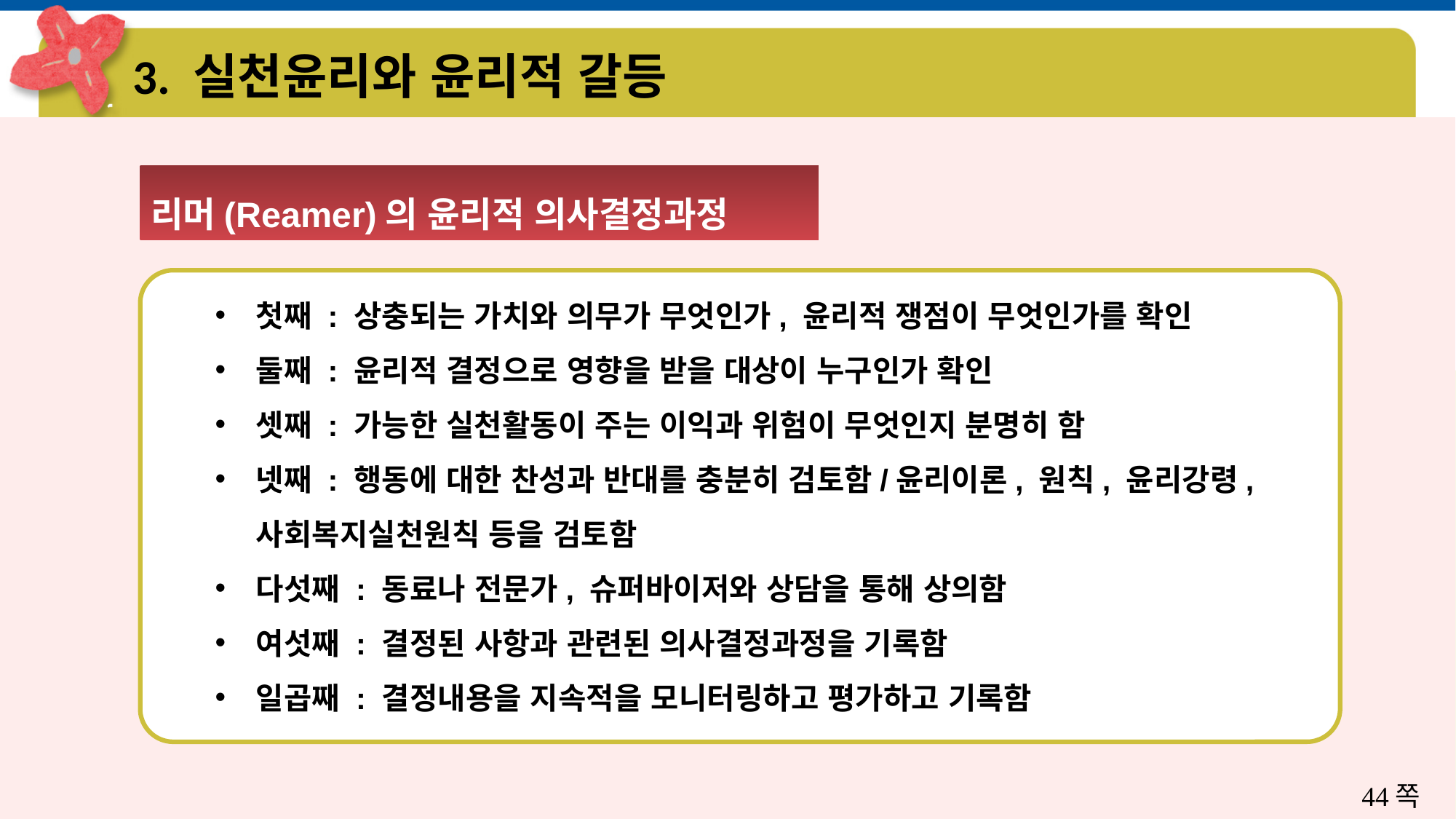

# 3. 실천윤리와 윤리적 갈등

리머(Reamer)의 윤리적 의사결정과정

첫째 : 상충되는 가치와 의무가 무엇인가, 윤리적 쟁점이 무엇인가를 확인
둘째 : 윤리적 결정으로 영향을 받을 대상이 누구인가 확인
셋째 : 가능한 실천활동이 주는 이익과 위험이 무엇인지 분명히 함
넷째 : 행동에 대한 찬성과 반대를 충분히 검토함/윤리이론, 원칙, 윤리강령, 사회복지실천원칙 등을 검토함
다섯째 : 동료나 전문가, 슈퍼바이저와 상담을 통해 상의함
여섯째 : 결정된 사항과 관련된 의사결정과정을 기록함
일곱째 : 결정내용을 지속적을 모니터링하고 평가하고 기록함

44쪽